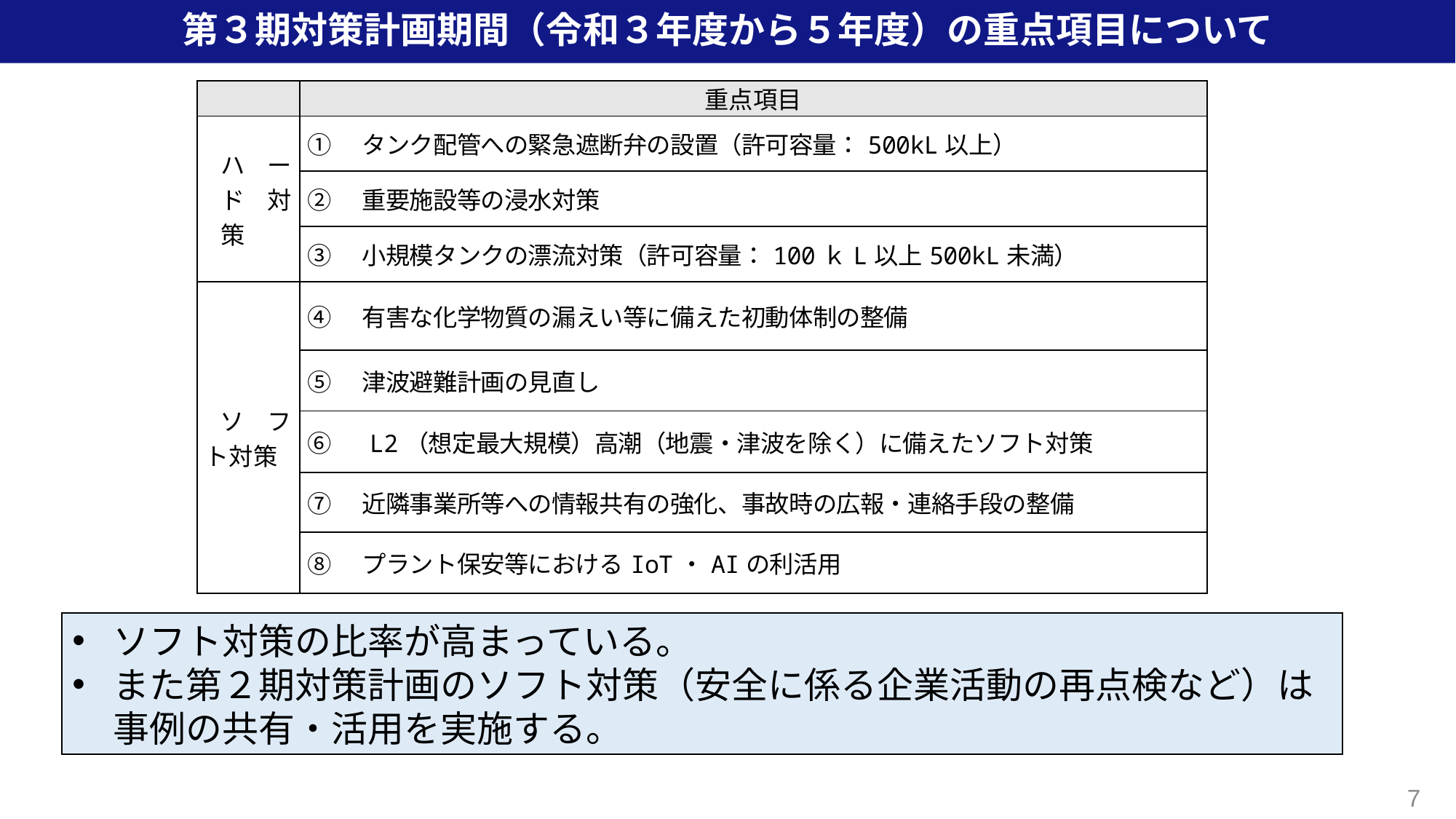

第３期対策計画期間（令和３年度から５年度）の重点項目について
|  | 重点項目 |
| --- | --- |
| ハード対策 | ①　タンク配管への緊急遮断弁の設置（許可容量：500kL以上） |
|  | ②　重要施設等の浸水対策 |
|  | ③　小規模タンクの漂流対策（許可容量：100ｋL以上500kL未満） |
| ソフト対策 | ④　有害な化学物質の漏えい等に備えた初動体制の整備 |
|  | ⑤　津波避難計画の見直し |
|  | ⑥　L2（想定最大規模）高潮（地震・津波を除く）に備えたソフト対策 |
|  | ⑦　近隣事業所等への情報共有の強化、事故時の広報・連絡手段の整備 |
|  | ⑧　プラント保安等におけるIoT・AIの利活用 |
ソフト対策の比率が高まっている。
また第２期対策計画のソフト対策（安全に係る企業活動の再点検など）は事例の共有・活用を実施する。
7